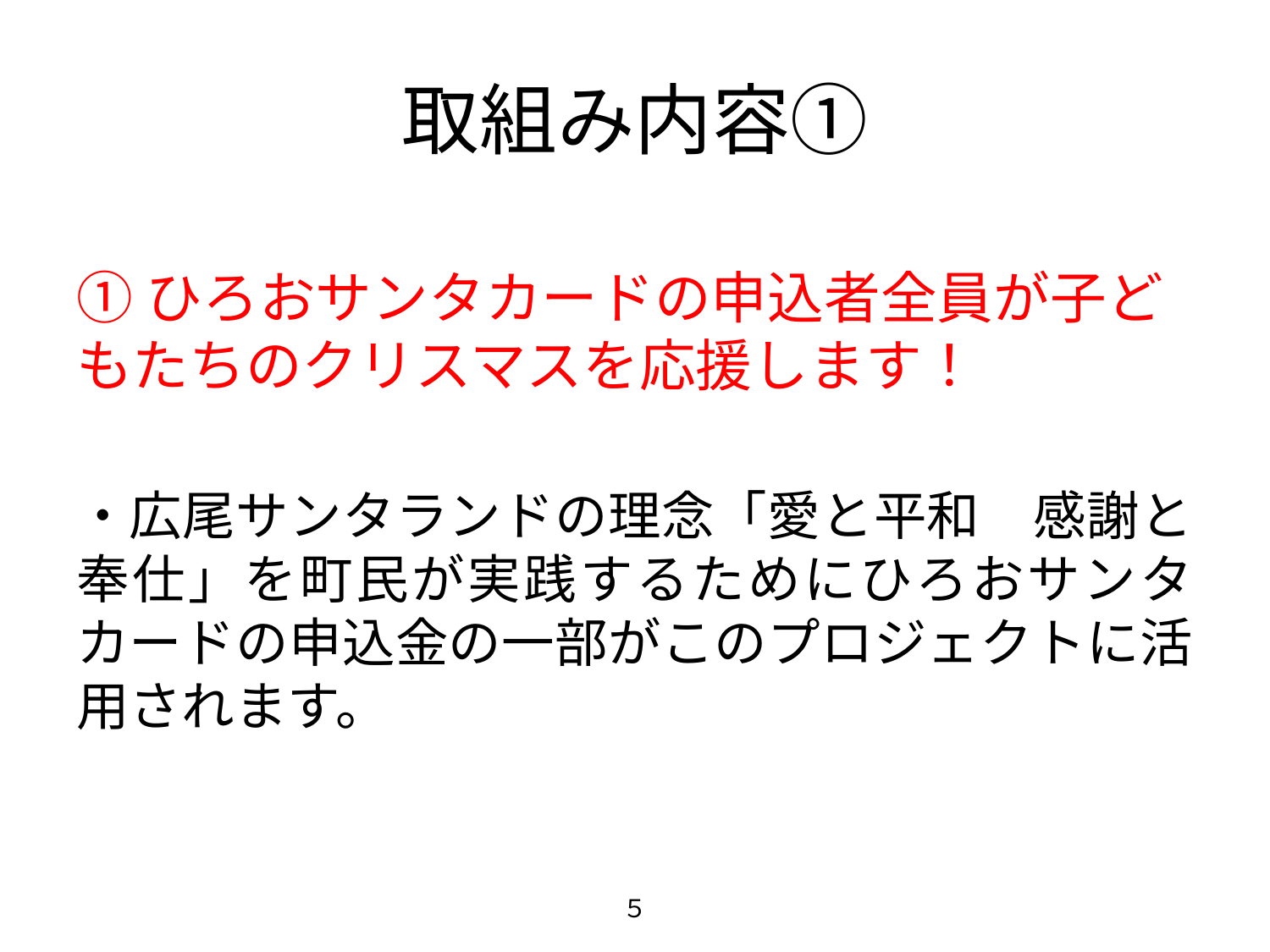

# 取組み内容①
①ひろおサンタカードの申込者全員が子どもたちのクリスマスを応援します！

・広尾サンタランドの理念「愛と平和　感謝と奉仕」を町民が実践するためにひろおサンタカードの申込金の一部がこのプロジェクトに活用されます。

５